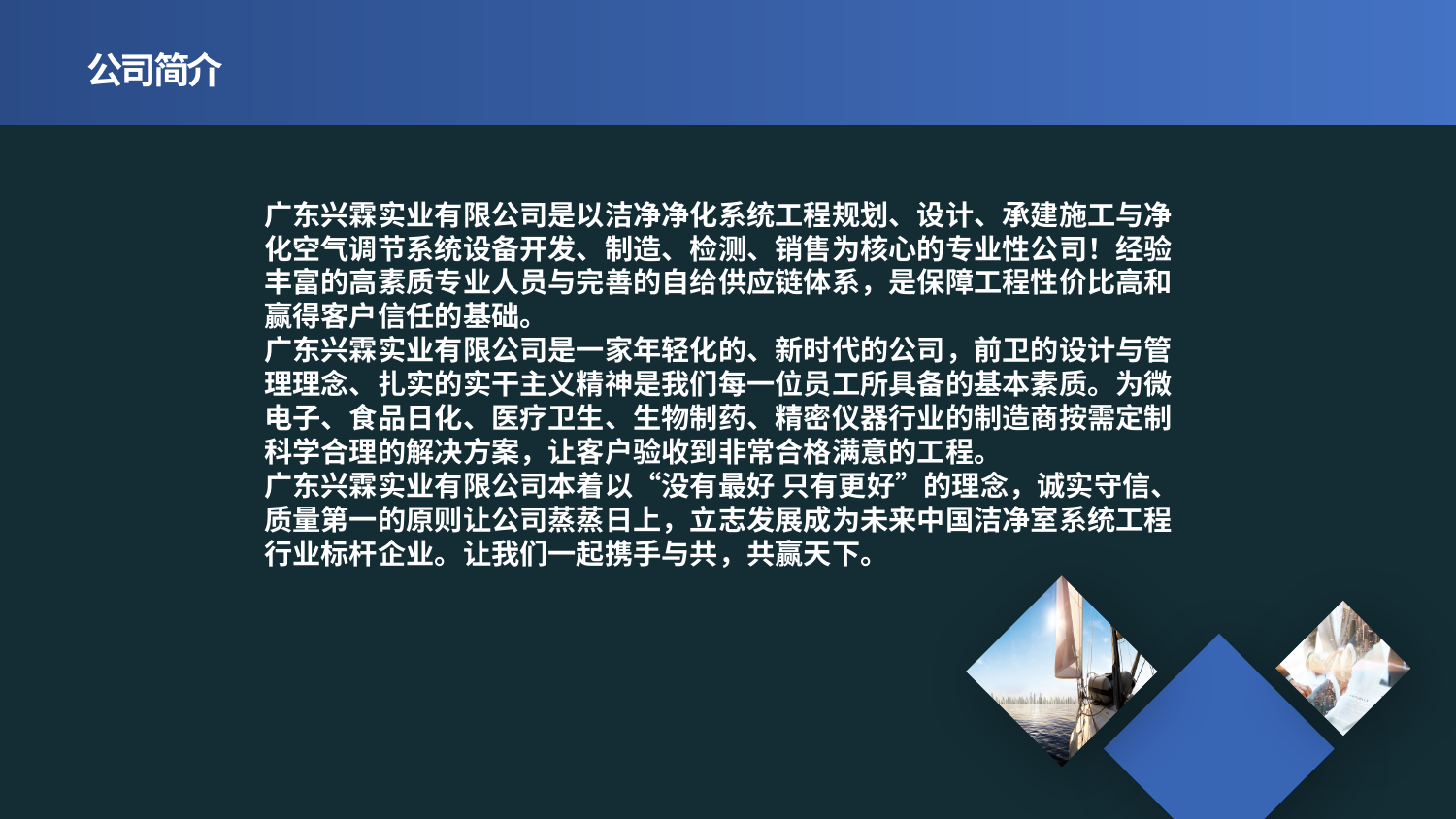

公司简介
广东兴霖实业有限公司是以洁净净化系统工程规划、设计、承建施工与净化空气调节系统设备开发、制造、检测、销售为核心的专业性公司！经验丰富的高素质专业人员与完善的自给供应链体系，是保障工程性价比高和赢得客户信任的基础。
广东兴霖实业有限公司是一家年轻化的、新时代的公司，前卫的设计与管理理念、扎实的实干主义精神是我们每一位员工所具备的基本素质。为微电子、食品日化、医疗卫生、生物制药、精密仪器行业的制造商按需定制科学合理的解决方案，让客户验收到非常合格满意的工程。
广东兴霖实业有限公司本着以“没有最好 只有更好”的理念，诚实守信、质量第一的原则让公司蒸蒸日上，立志发展成为未来中国洁净室系统工程行业标杆企业。让我们一起携手与共，共赢天下。